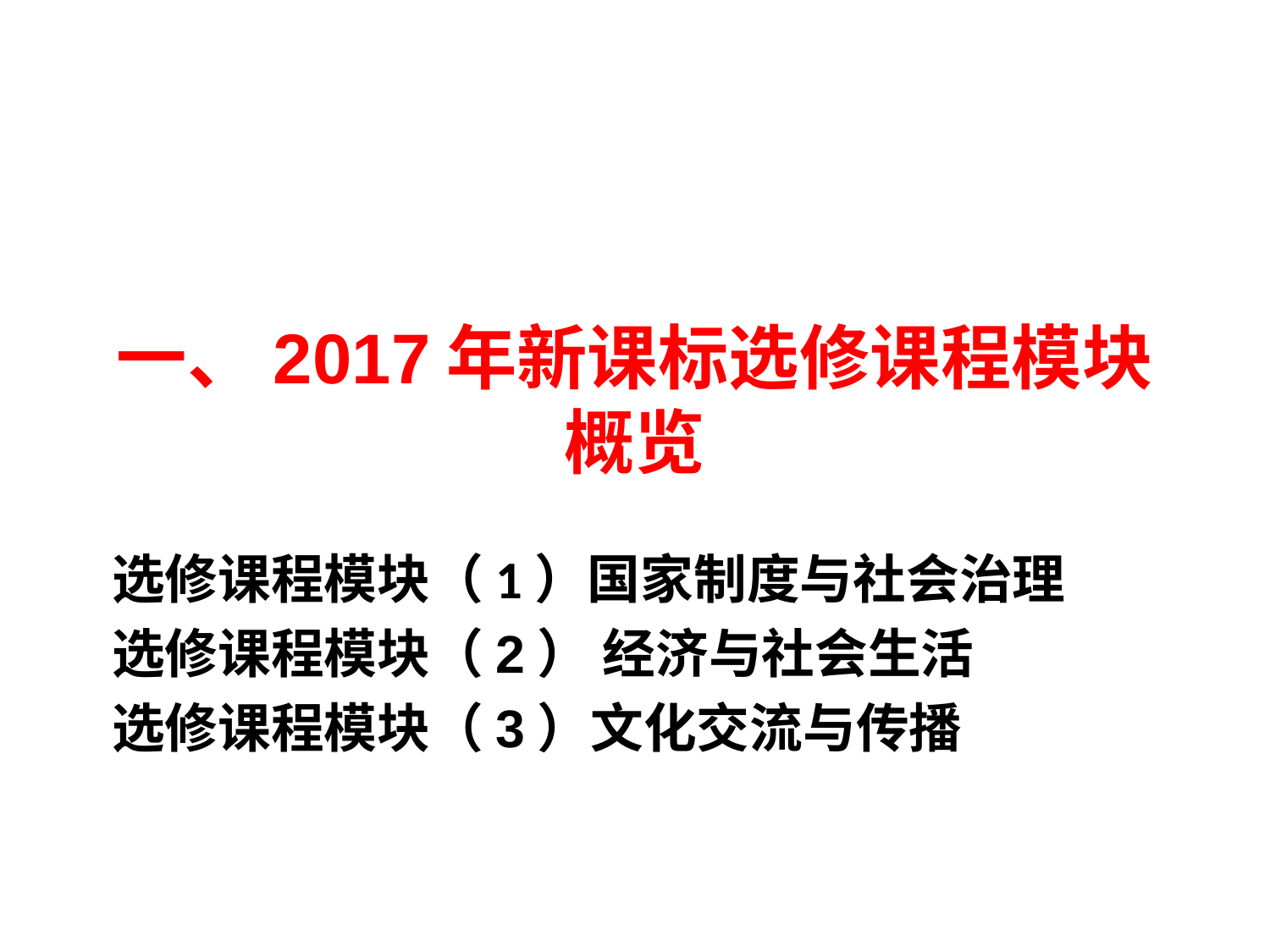

# 一、2017年新课标选修课程模块 概览
选修课程模块（1）国家制度与社会治理
选修课程模块（2） 经济与社会生活
选修课程模块（3）文化交流与传播